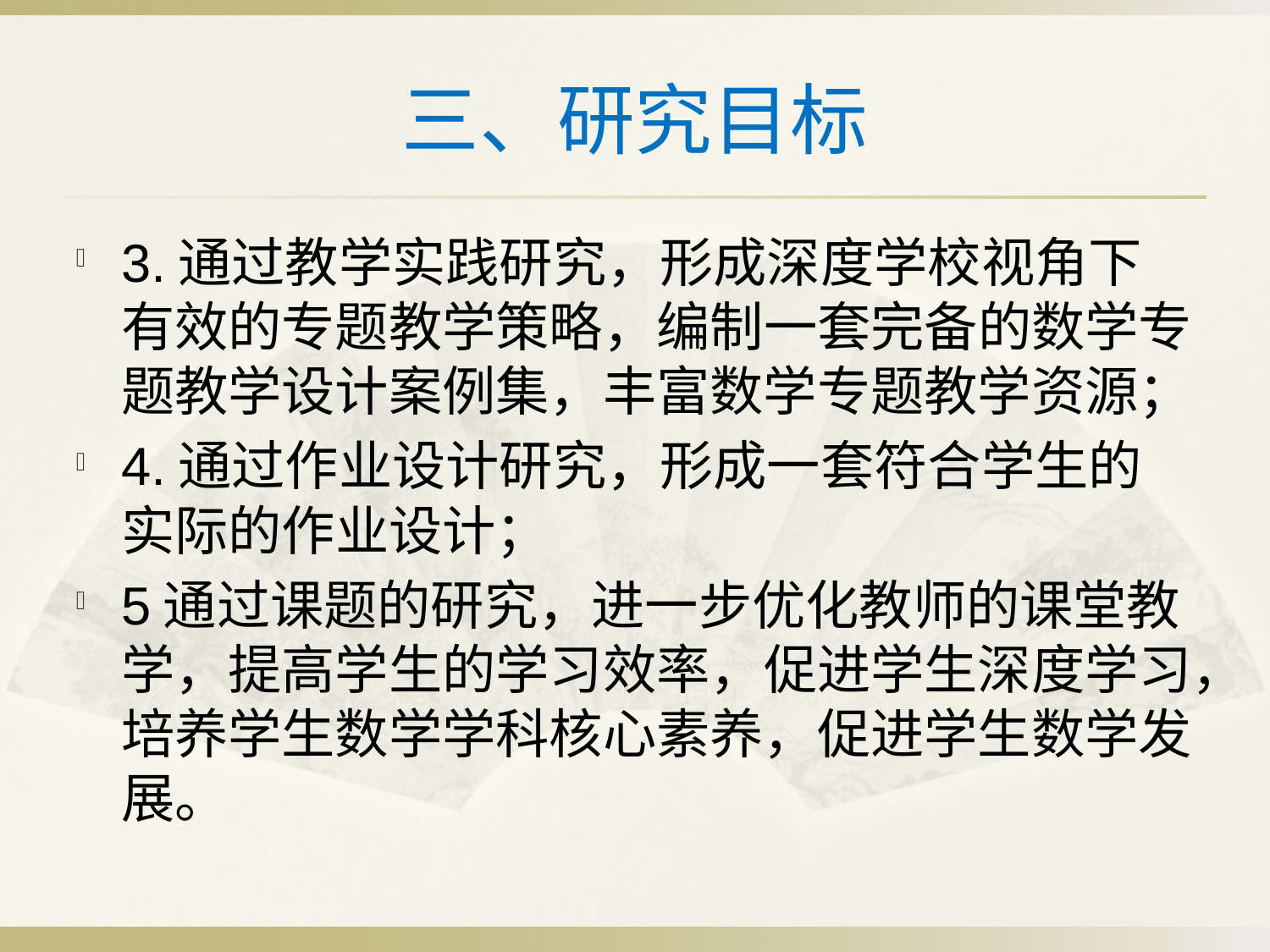

# 三、研究目标
3.通过教学实践研究，形成深度学校视角下有效的专题教学策略，编制一套完备的数学专题教学设计案例集，丰富数学专题教学资源；
4.通过作业设计研究，形成一套符合学生的实际的作业设计；
5通过课题的研究，进一步优化教师的课堂教学，提高学生的学习效率，促进学生深度学习，培养学生数学学科核心素养，促进学生数学发展。